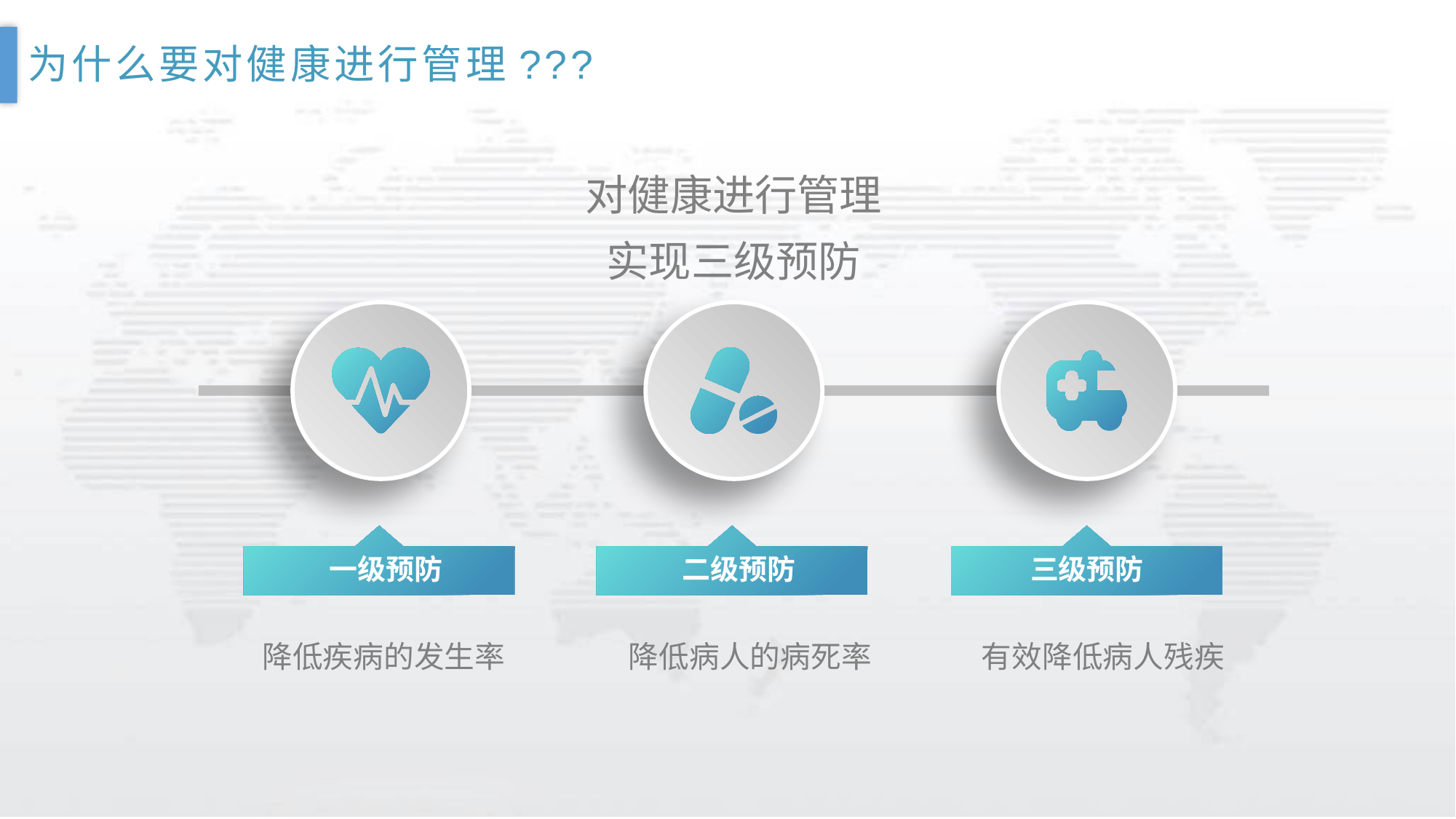

为什么要对健康进行管理???
对健康进行管理
实现三级预防

 一级预防
 二级预防
三级预防
降低疾病的发生率
降低病人的病死率
有效降低病人残疾